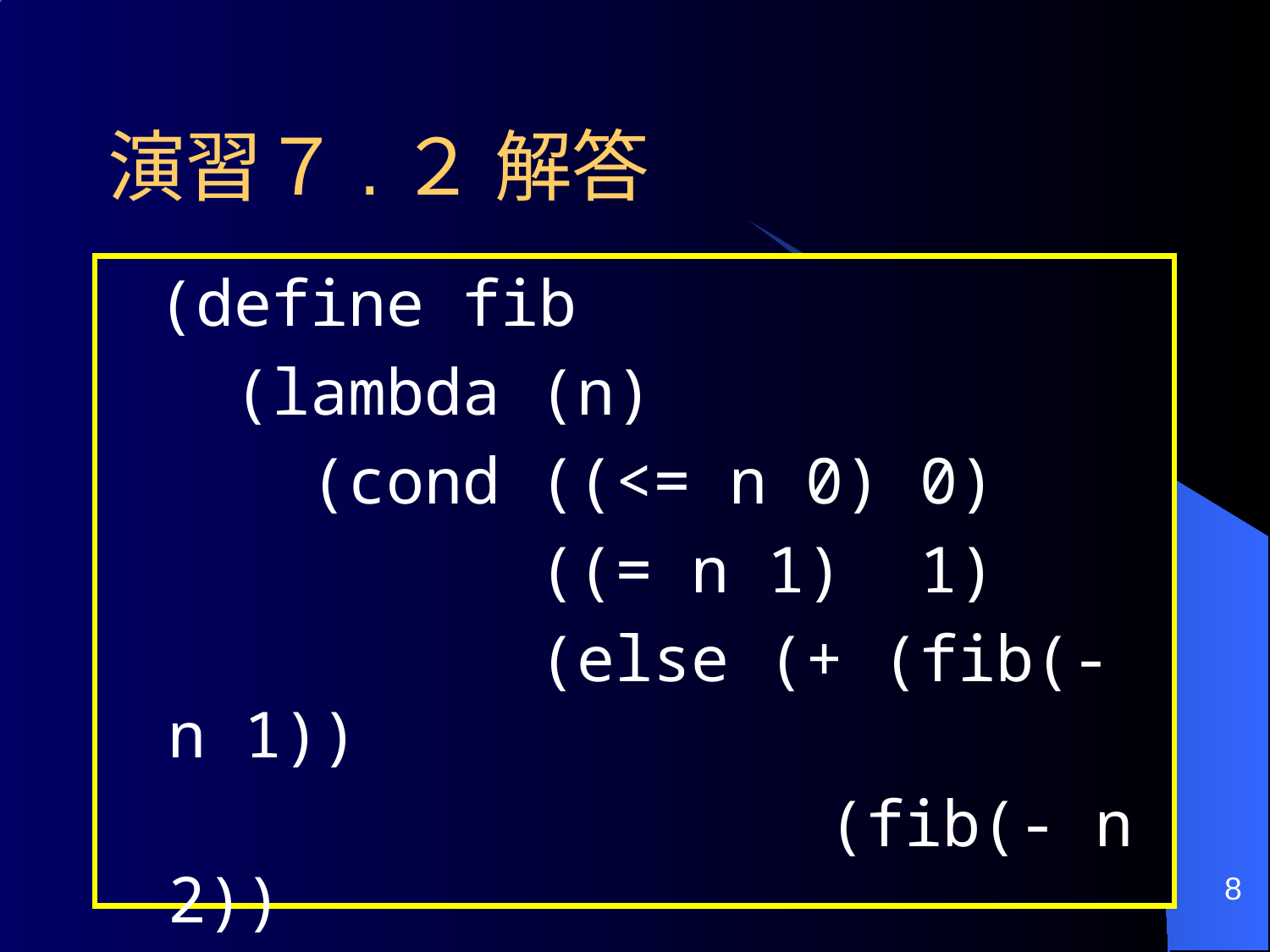

# 演習７.２ 解答
 (define fib
   (lambda (n)
     (cond ((<= n 0) 0)
           ((= n 1)  1)
           (else (+ (fib(- n 1))
					    (fib(- n 2))
                          )) )))
8